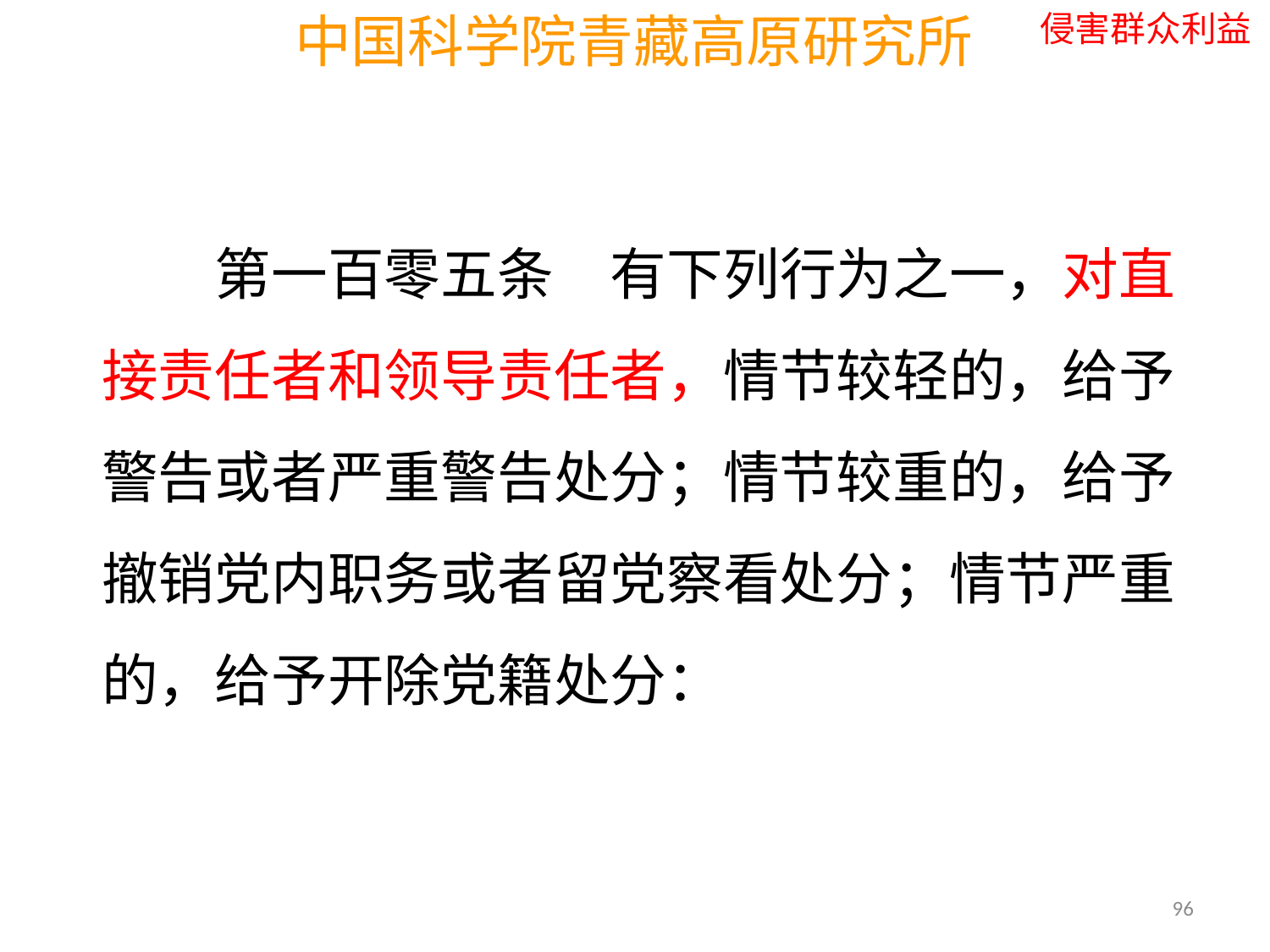

侵害群众利益
　　第一百零五条　有下列行为之一，对直接责任者和领导责任者，情节较轻的，给予警告或者严重警告处分；情节较重的，给予撤销党内职务或者留党察看处分；情节严重的，给予开除党籍处分：
96